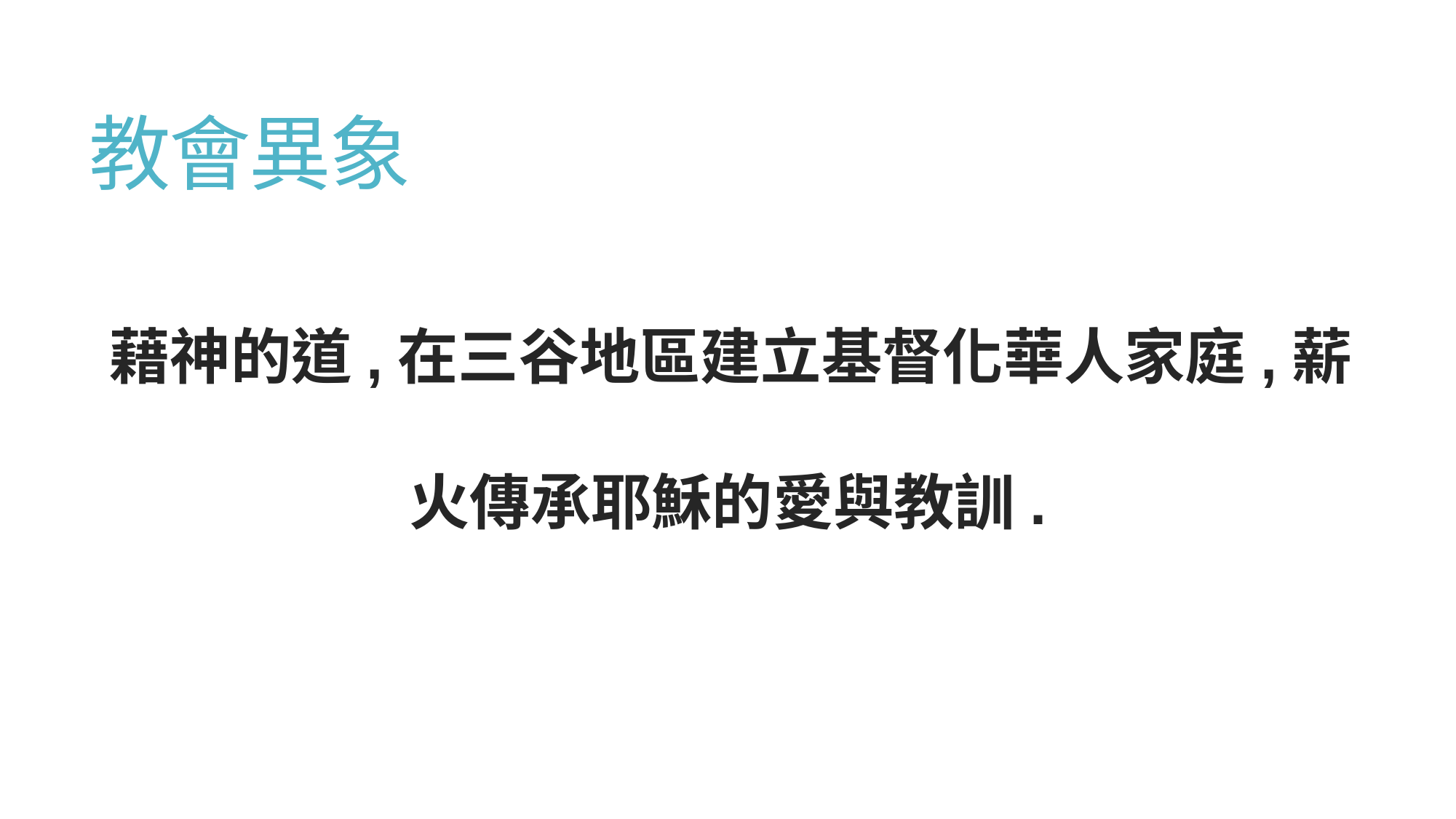

# 教會異象
藉神的道,在三谷地區建立基督化華人家庭,薪火傳承耶穌的愛與教訓.